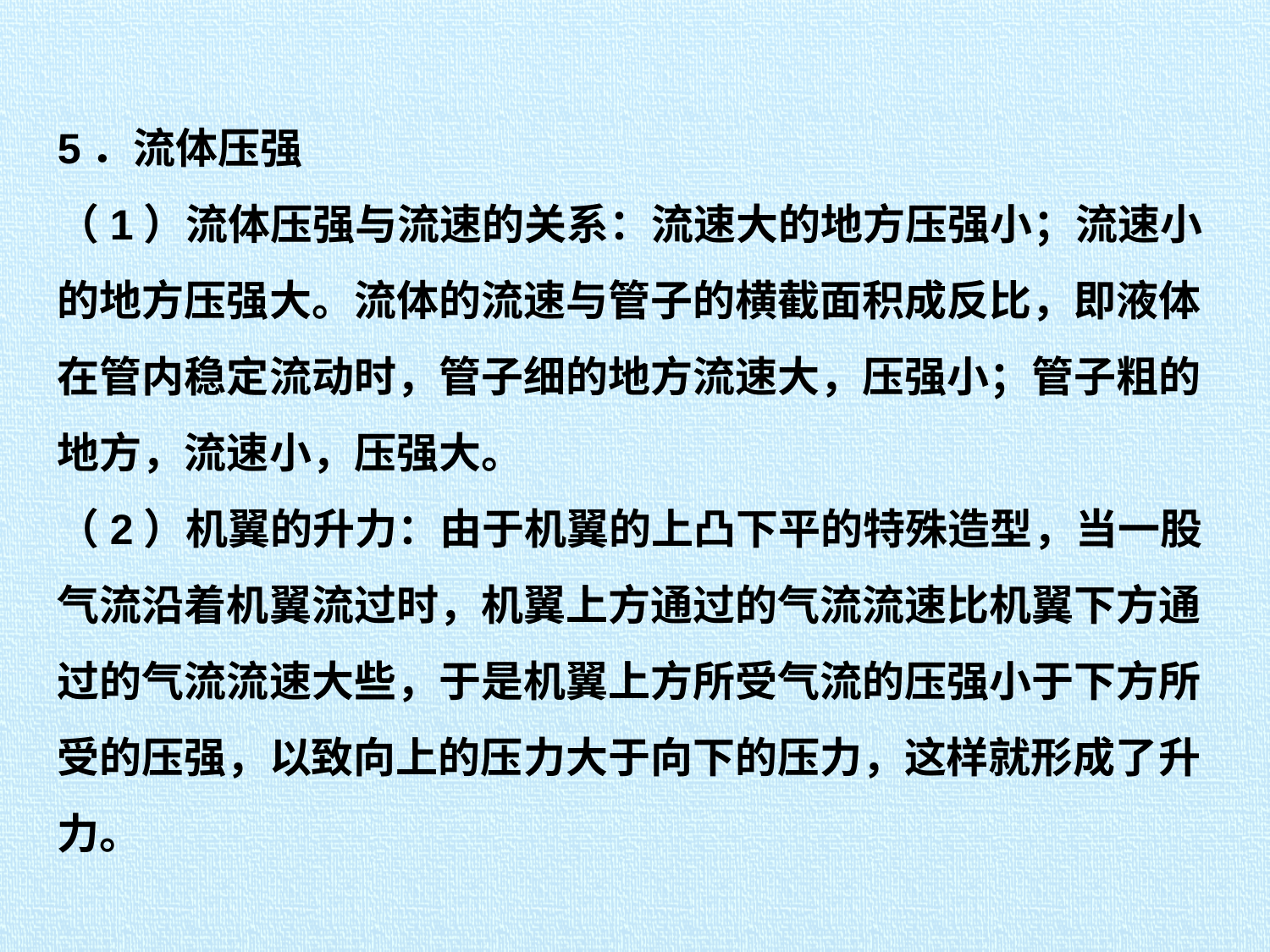

5．流体压强
（1）流体压强与流速的关系：流速大的地方压强小；流速小的地方压强大。流体的流速与管子的横截面积成反比，即液体在管内稳定流动时，管子细的地方流速大，压强小；管子粗的地方，流速小，压强大。
（2）机翼的升力：由于机翼的上凸下平的特殊造型，当一股气流沿着机翼流过时，机翼上方通过的气流流速比机翼下方通过的气流流速大些，于是机翼上方所受气流的压强小于下方所受的压强，以致向上的压力大于向下的压力，这样就形成了升力。